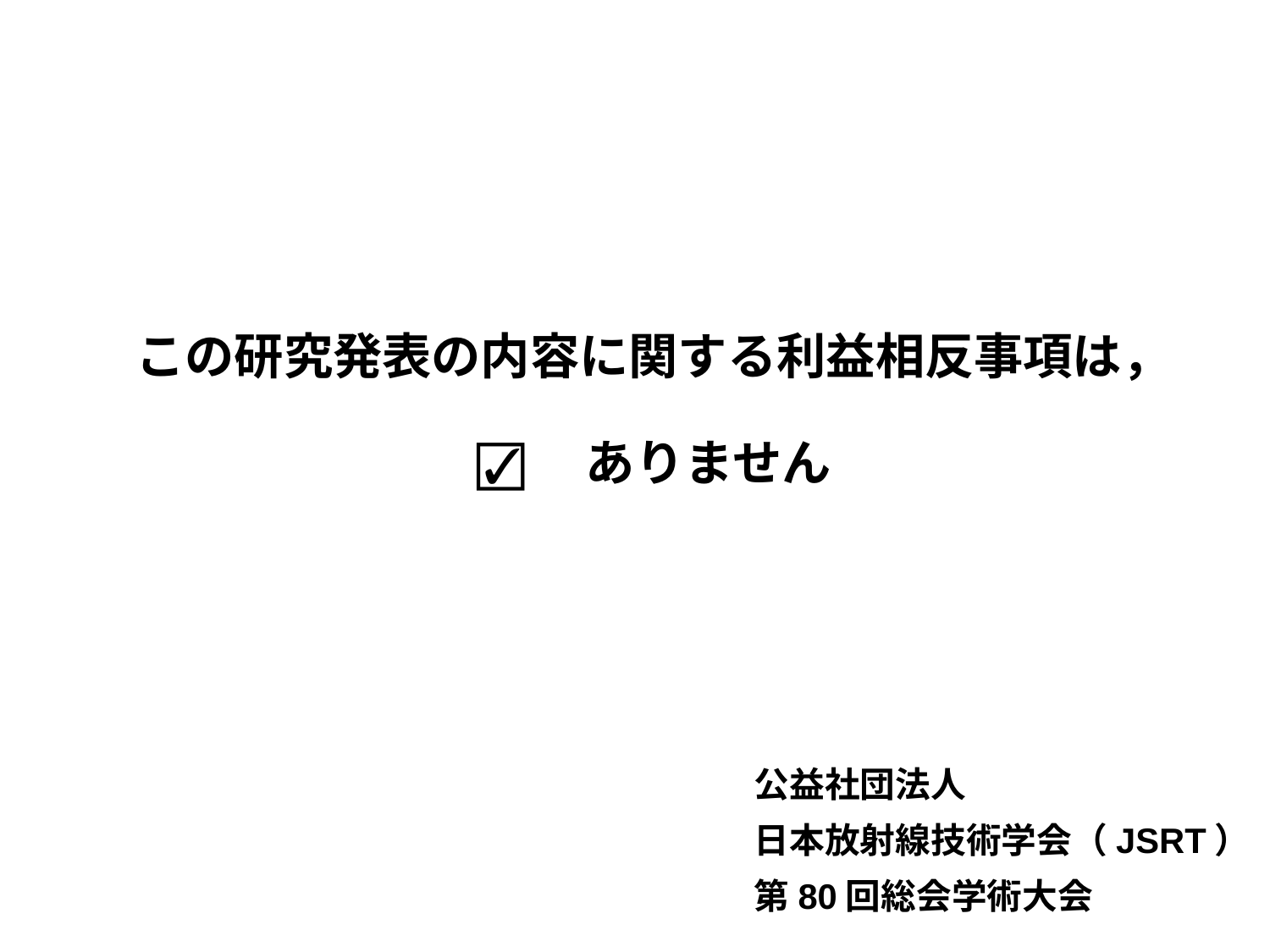

この研究発表の内容に関する利益相反事項は，
☑ 　ありません
公益社団法人
日本放射線技術学会（JSRT）
第80回総会学術大会